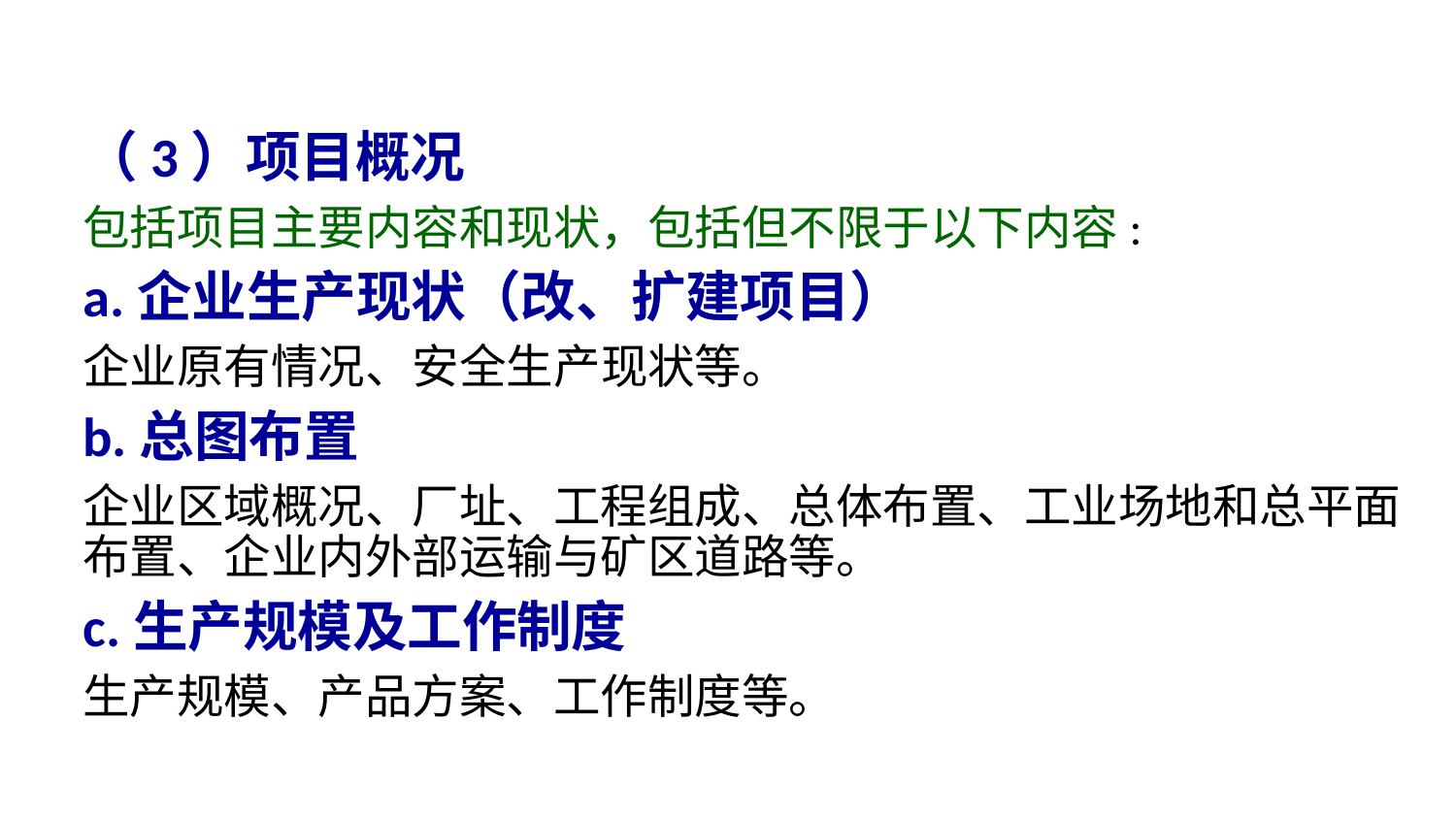

（3）项目概况
包括项目主要内容和现状，包括但不限于以下内容:
a.企业生产现状（改、扩建项目）
企业原有情况、安全生产现状等。
b.总图布置
企业区域概况、厂址、工程组成、总体布置、工业场地和总平面布置、企业内外部运输与矿区道路等。
c.生产规模及工作制度
生产规模、产品方案、工作制度等。